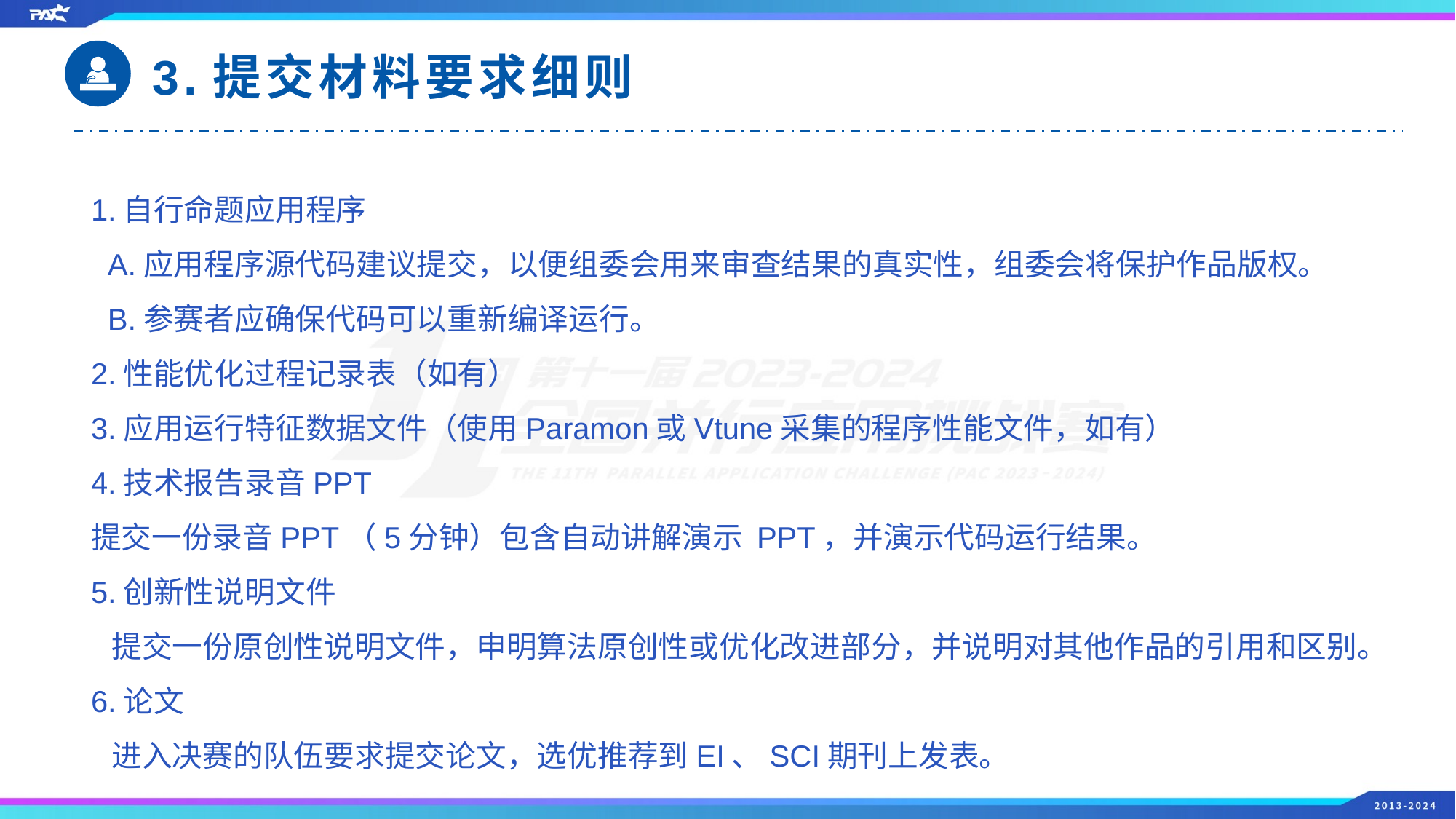

3.提交材料要求细则
1.自行命题应用程序
  A.应用程序源代码建议提交，以便组委会用来审查结果的真实性，组委会将保护作品版权。
  B.参赛者应确保代码可以重新编译运行。
2.性能优化过程记录表（如有）
3.应用运行特征数据文件（使用Paramon或Vtune采集的程序性能文件，如有）
4.技术报告录音PPT
提交一份录音PPT（5分钟）包含自动讲解演示 PPT，并演示代码运行结果。
5.创新性说明文件
  提交一份原创性说明文件，申明算法原创性或优化改进部分，并说明对其他作品的引用和区别。
6.论文
  进入决赛的队伍要求提交论文，选优推荐到EI、SCI期刊上发表。